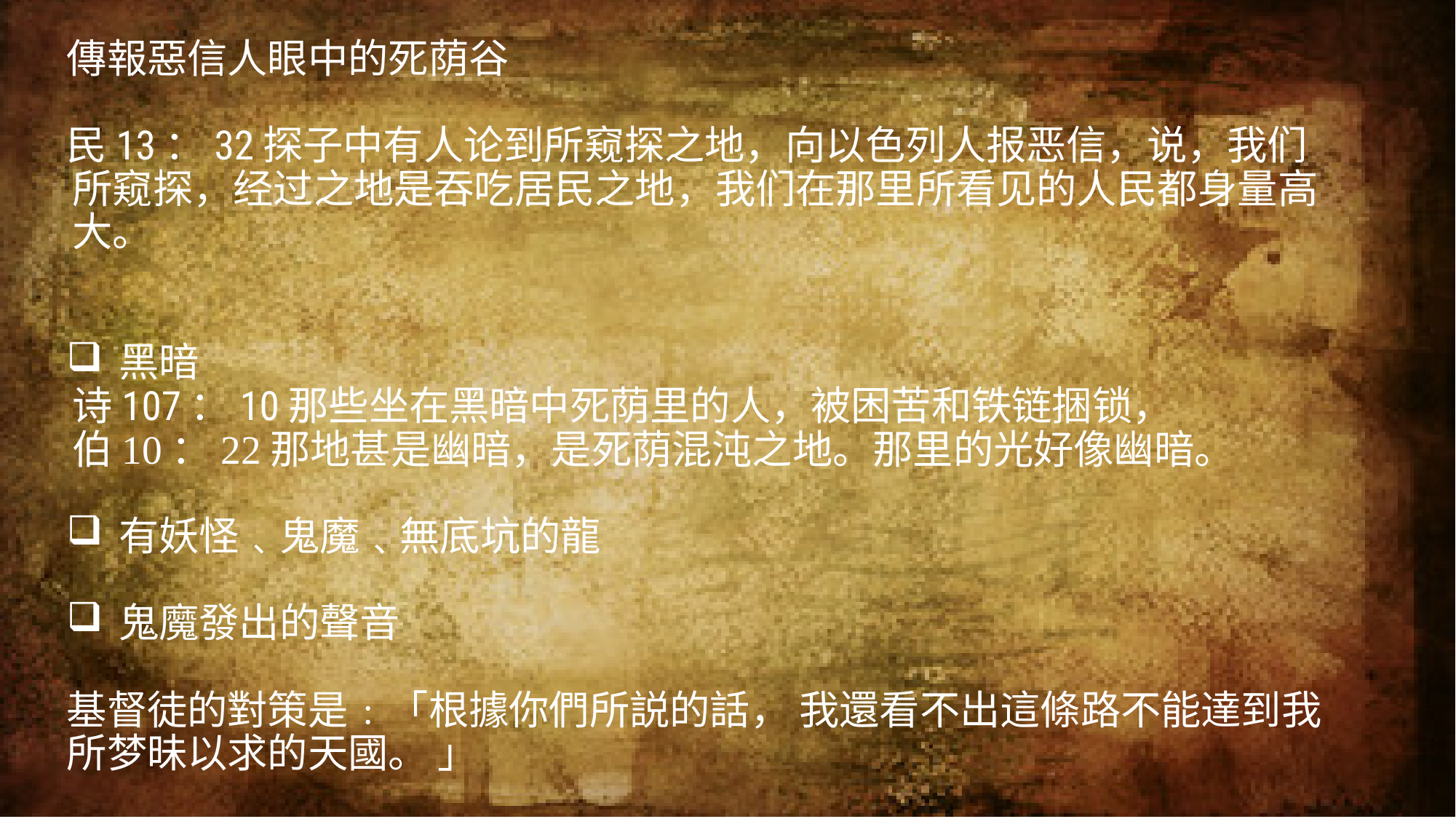

傳報惡信人眼中的死荫谷

民13：32探子中有人论到所窥探之地，向以色列人报恶信，说，我们所窥探，经过之地是吞吃居民之地，我们在那里所看见的人民都身量高大。

黑暗
	诗107：10那些坐在黑暗中死荫里的人，被困苦和铁链捆锁，
	伯10：22那地甚是幽暗，是死荫混沌之地。那里的光好像幽暗。

有妖怪﹑鬼魔﹑無底坑的龍

鬼魔發出的聲音

基督徒的對策是﹕「根據你們所説的話， 我還看不出這條路不能達到我所梦昧以求的天國。 」